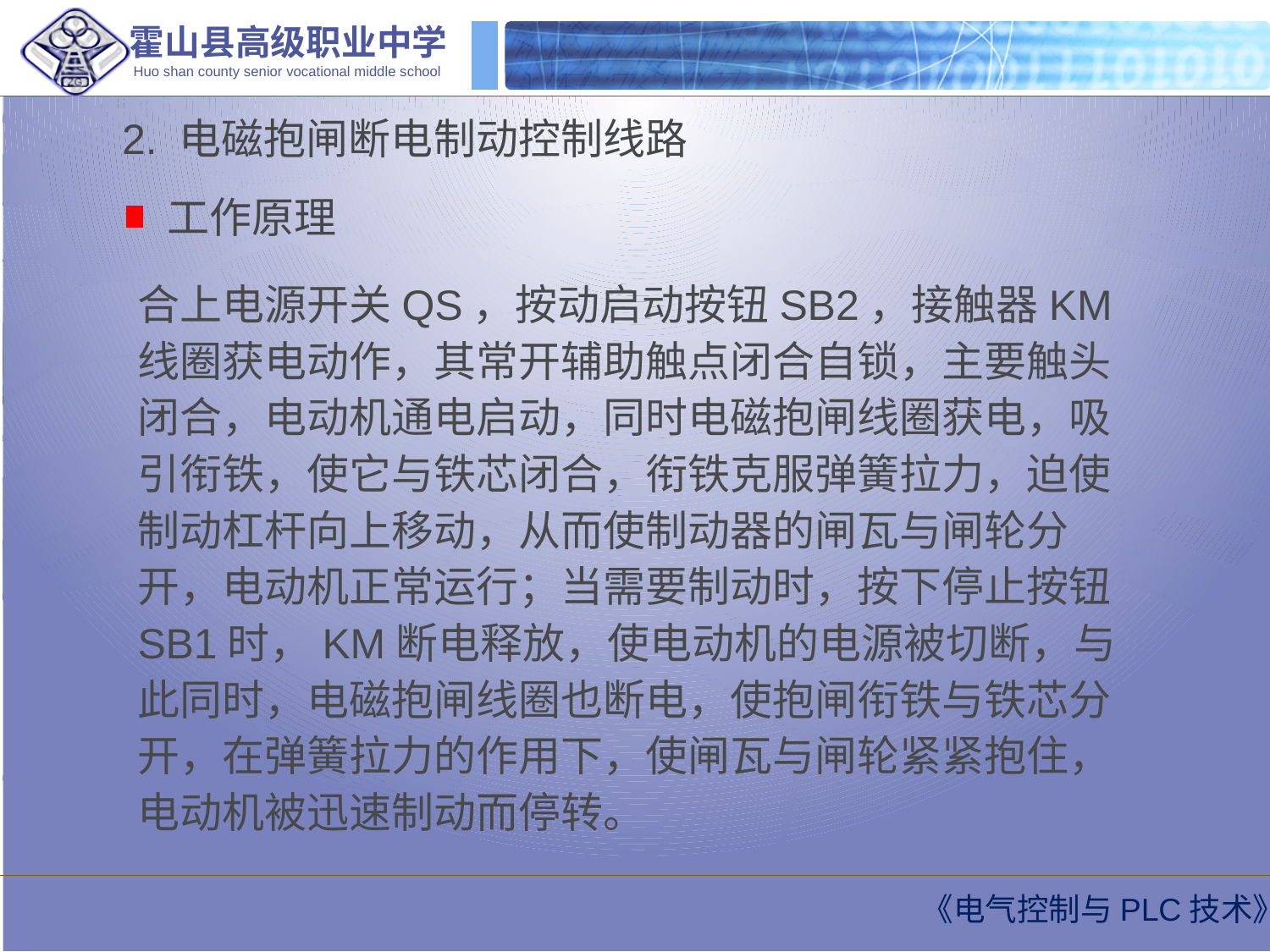

2. 电磁抱闸断电制动控制线路
工作原理

合上电源开关QS，按动启动按钮SB2，接触器KM线圈获电动作，其常开辅助触点闭合自锁，主要触头闭合，电动机通电启动，同时电磁抱闸线圈获电，吸引衔铁，使它与铁芯闭合，衔铁克服弹簧拉力，迫使制动杠杆向上移动，从而使制动器的闸瓦与闸轮分开，电动机正常运行；当需要制动时，按下停止按钮SB1时，KM断电释放，使电动机的电源被切断，与此同时，电磁抱闸线圈也断电，使抱闸衔铁与铁芯分开，在弹簧拉力的作用下，使闸瓦与闸轮紧紧抱住，电动机被迅速制动而停转。